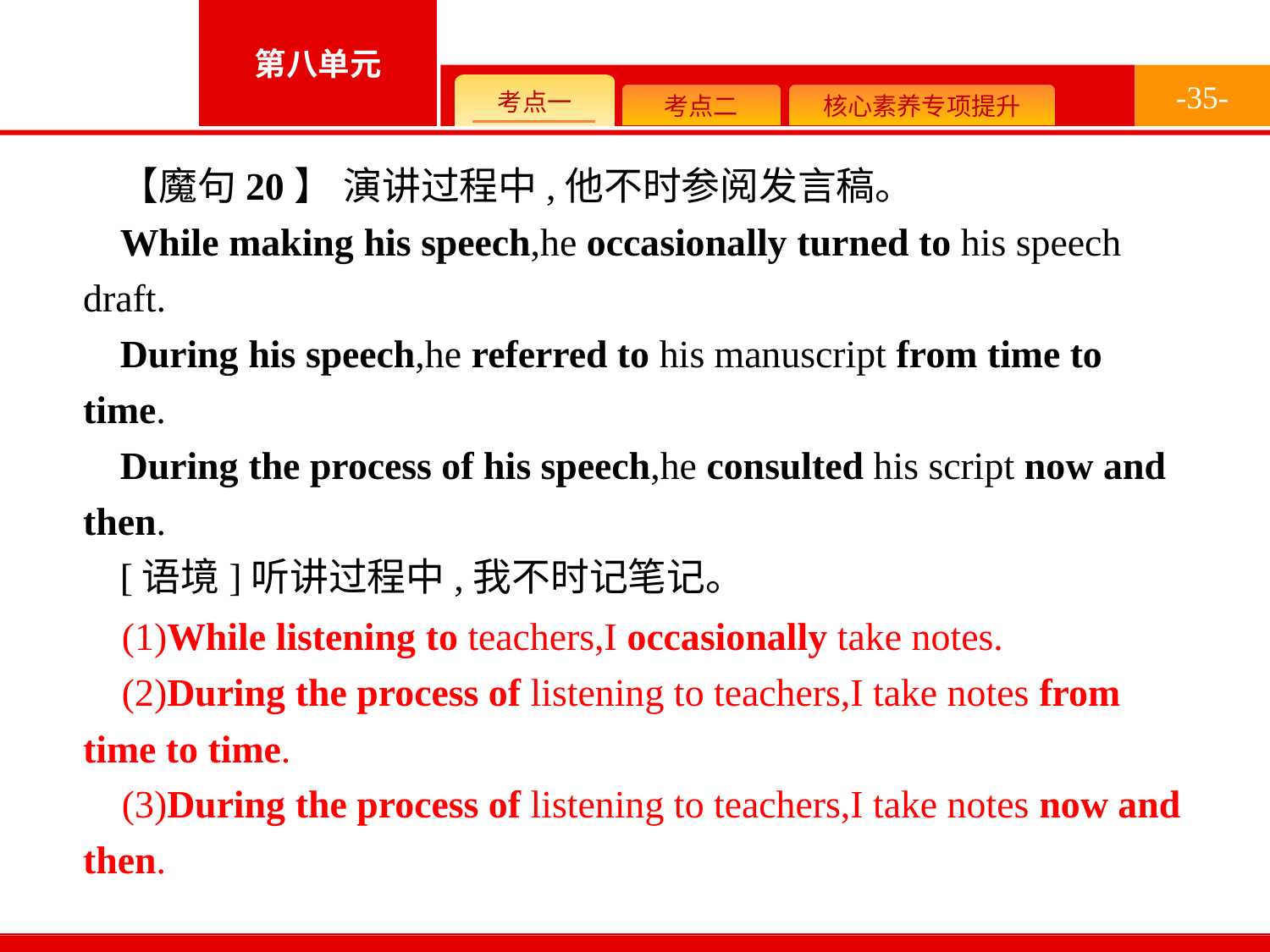

-35-
【魔句20】 演讲过程中,他不时参阅发言稿。
While making his speech,he occasionally turned to his speech draft.
During his speech,he referred to his manuscript from time to time.
During the process of his speech,he consulted his script now and then.
[语境]听讲过程中,我不时记笔记。
(1)While listening to teachers,I occasionally take notes.
(2)During the process of listening to teachers,I take notes from time to time.
(3)During the process of listening to teachers,I take notes now and then.